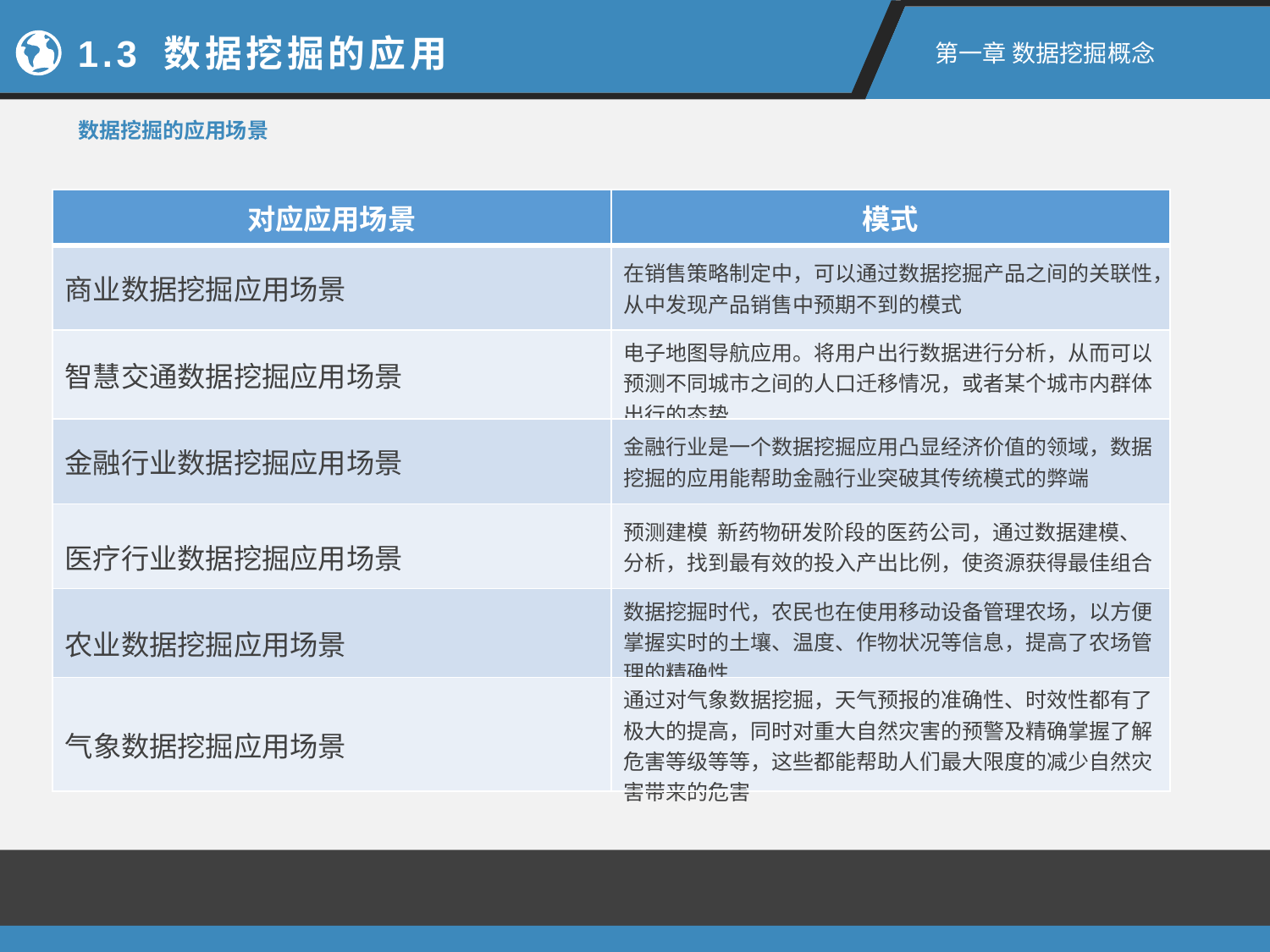

1.3 数据挖掘的应用

第一章 数据挖掘概念
 数据挖掘的应用场景
| 对应应用场景 | 模式 |
| --- | --- |
| 商业数据挖掘应用场景 | 在销售策略制定中，可以通过数据挖掘产品之间的关联性，从中发现产品销售中预期不到的模式 |
| 智慧交通数据挖掘应用场景 | 电子地图导航应用。将用户出行数据进行分析，从而可以预测不同城市之间的人口迁移情况，或者某个城市内群体出行的态势 |
| 金融行业数据挖掘应用场景 | 金融行业是一个数据挖掘应用凸显经济价值的领域，数据挖掘的应用能帮助金融行业突破其传统模式的弊端 |
| 医疗行业数据挖掘应用场景 | 预测建模 新药物研发阶段的医药公司，通过数据建模、分析，找到最有效的投入产出比例，使资源获得最佳组合 |
| 农业数据挖掘应用场景 | 数据挖掘时代，农民也在使用移动设备管理农场，以方便掌握实时的土壤、温度、作物状况等信息，提高了农场管理的精确性 |
| 气象数据挖掘应用场景 | 通过对气象数据挖掘，天气预报的准确性、时效性都有了极大的提高，同时对重大自然灾害的预警及精确掌握了解危害等级等等，这些都能帮助人们最大限度的减少自然灾害带来的危害 |